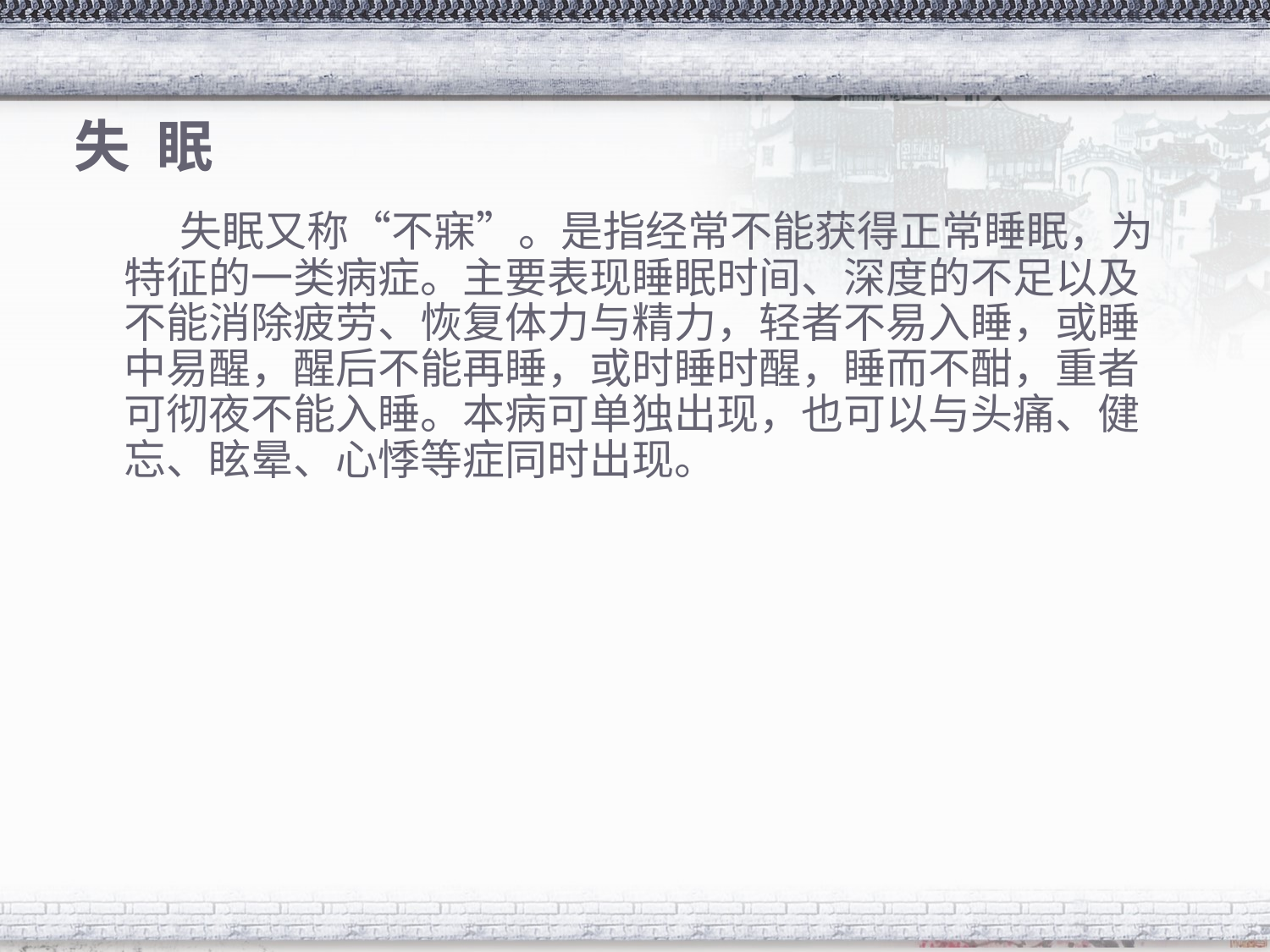

# 失  眠
          失眠又称“不寐”。是指经常不能获得正常睡眠，为特征的一类病症。主要表现睡眠时间、深度的不足以及不能消除疲劳、恢复体力与精力，轻者不易入睡，或睡中易醒，醒后不能再睡，或时睡时醒，睡而不酣，重者可彻夜不能入睡。本病可单独出现，也可以与头痛、健忘、眩晕、心悸等症同时出现。